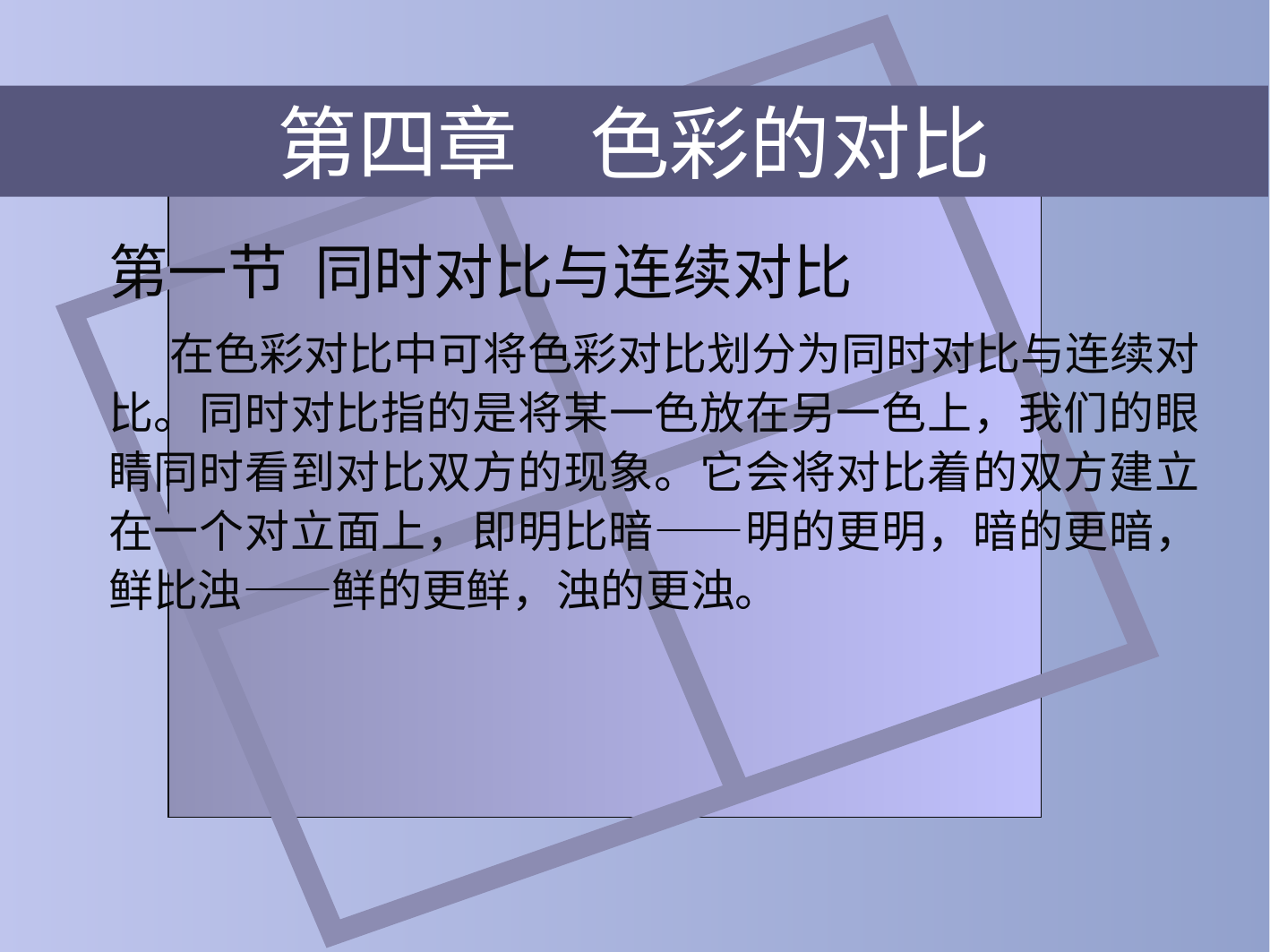

# 第四章    色彩的对比
第一节  同时对比与连续对比
     在色彩对比中可将色彩对比划分为同时对比与连续对比。同时对比指的是将某一色放在另一色上，我们的眼睛同时看到对比双方的现象。它会将对比着的双方建立在一个对立面上，即明比暗——明的更明，暗的更暗，鲜比浊——鲜的更鲜，浊的更浊。